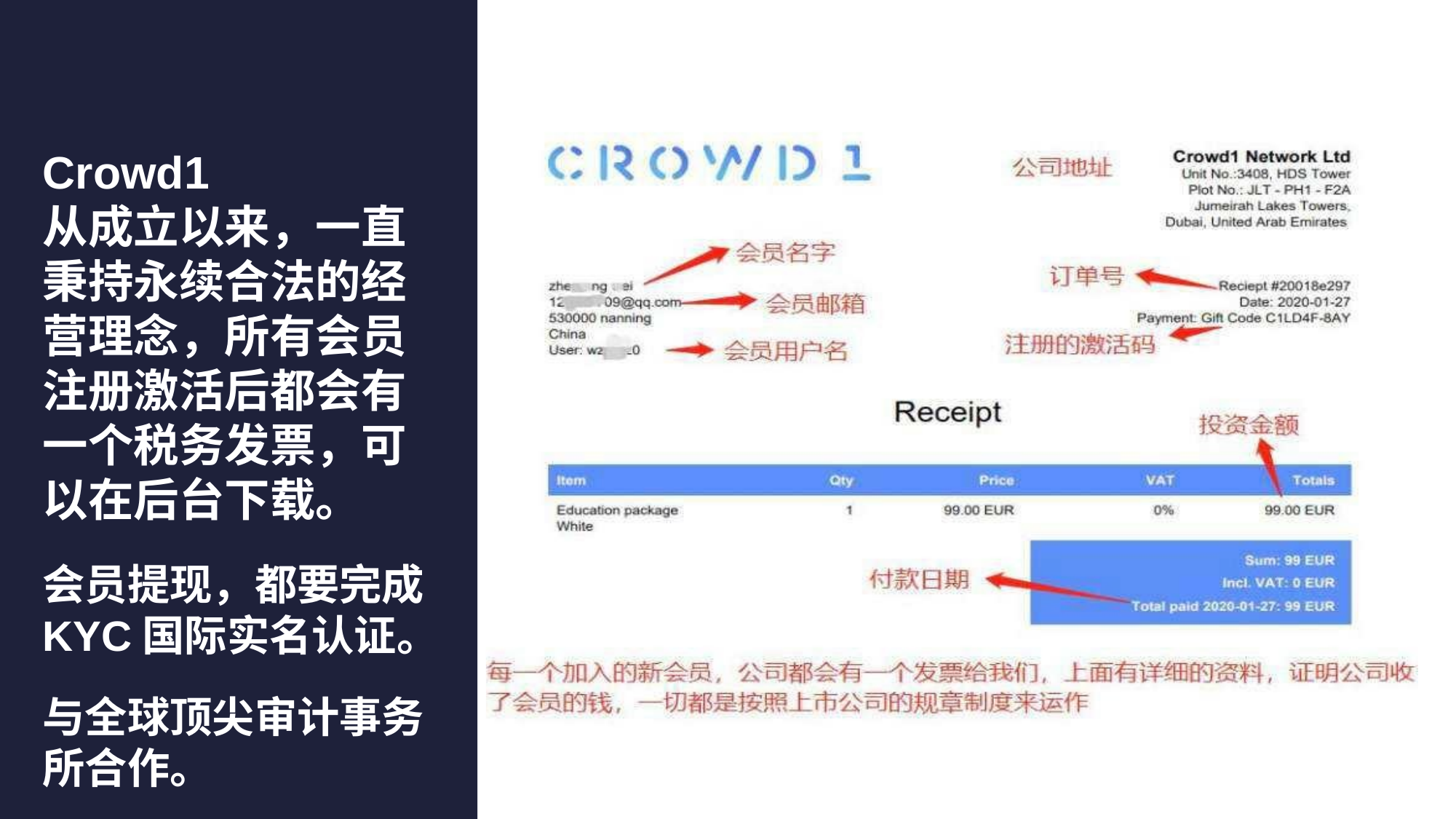

Crowd1
从成立以来，一直秉持永续合法的经营理念，所有会员注册激活后都会有一个税务发票，可以在后台下载。

会员提现，都要完成KYC国际实名认证。

与全球顶尖审计事务所合作。